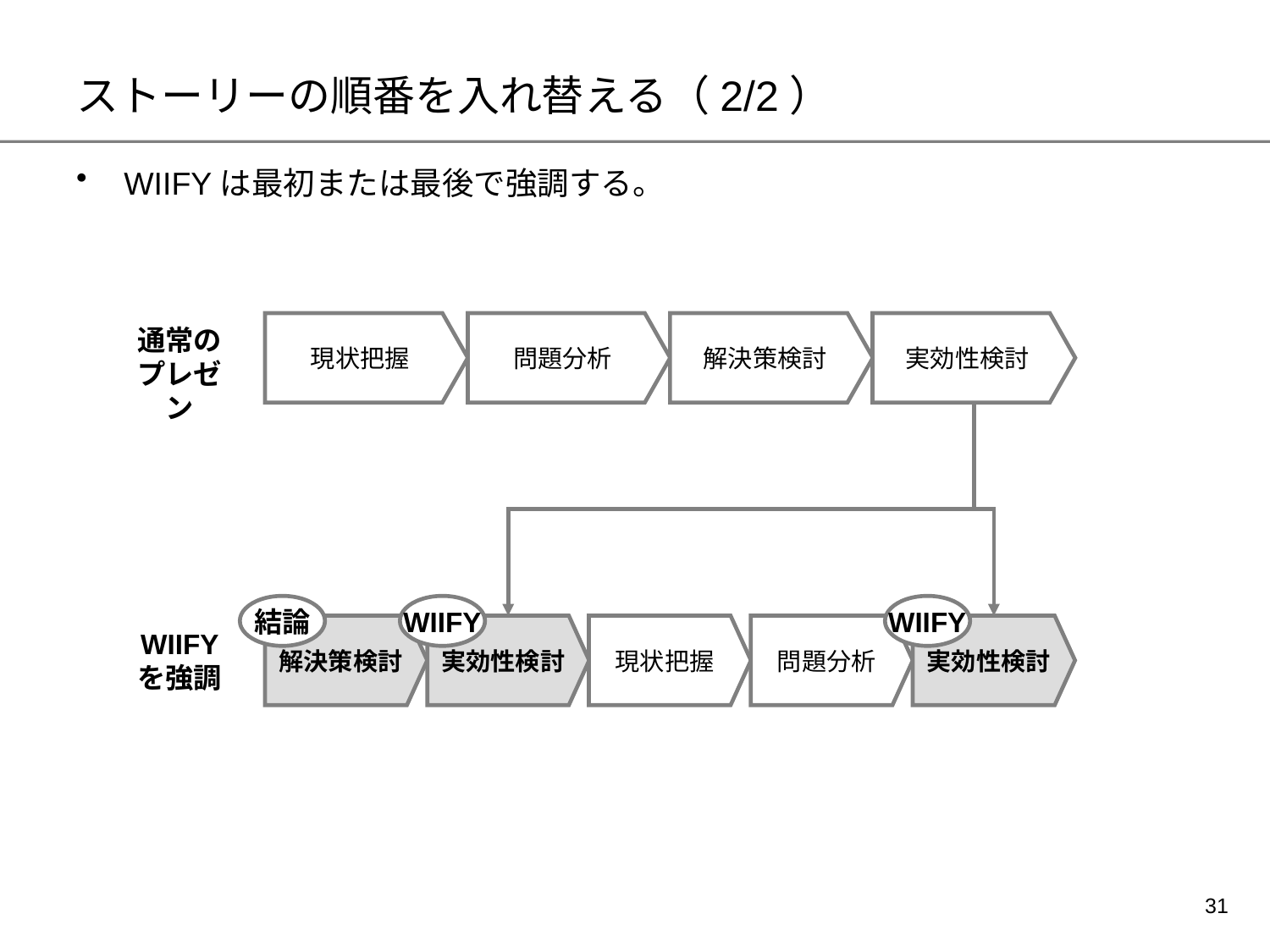

# ストーリーの順番を入れ替える（2/2）
WIIFYは最初または最後で強調する。
現状把握
問題分析
解決策検討
実効性検討
通常のプレゼン
結論
WIIFY
WIIFY
解決策検討
実効性検討
現状把握
問題分析
実効性検討
WIIFY
を強調

31